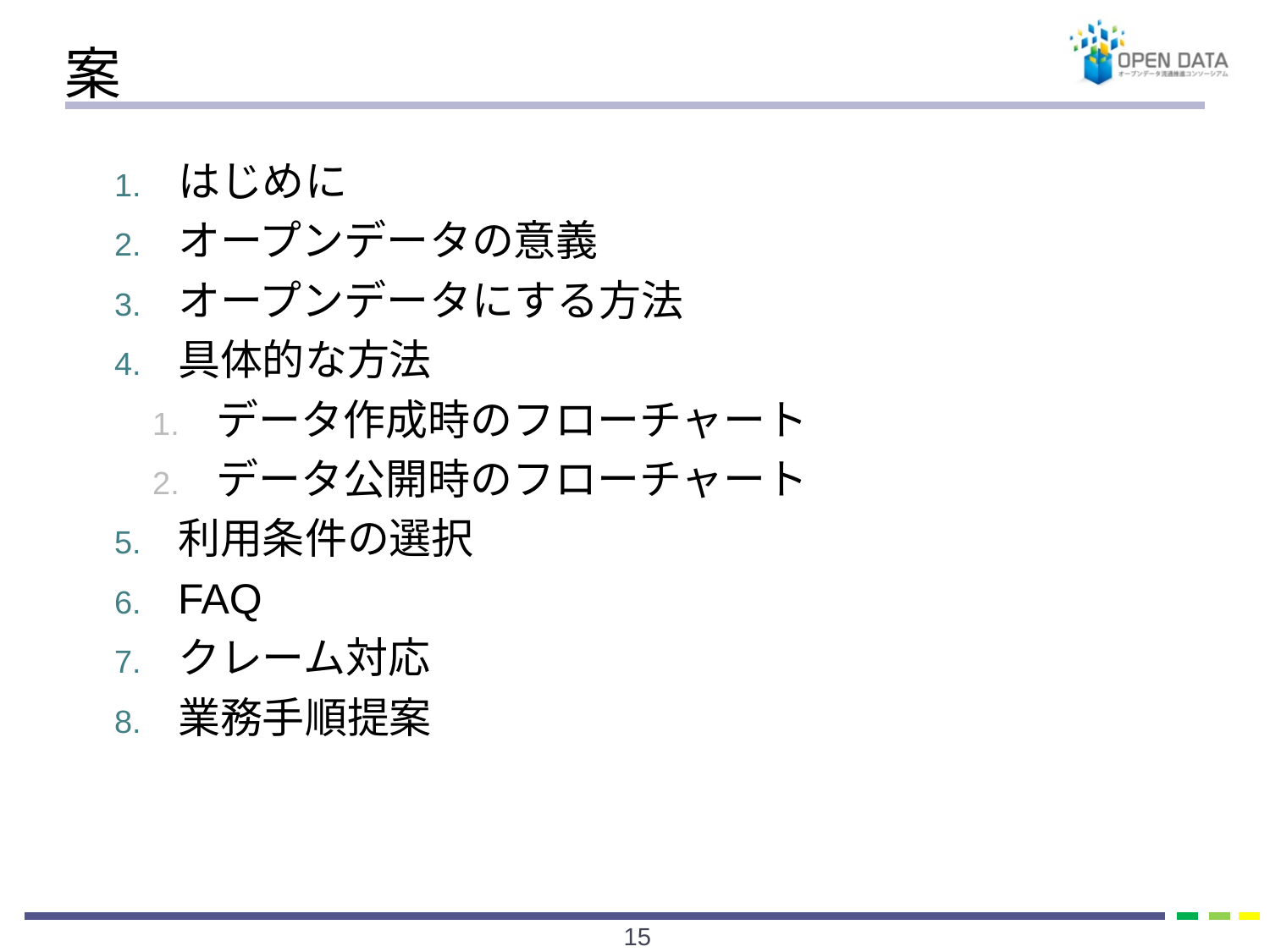

# 参考：オープンデータ・マニュアルの目次案
はじめに
オープンデータの意義
オープンデータにする方法
具体的な方法
データ作成時のフローチャート
データ公開時のフローチャート
利用条件の選択
FAQ
クレーム対応
業務手順提案
15